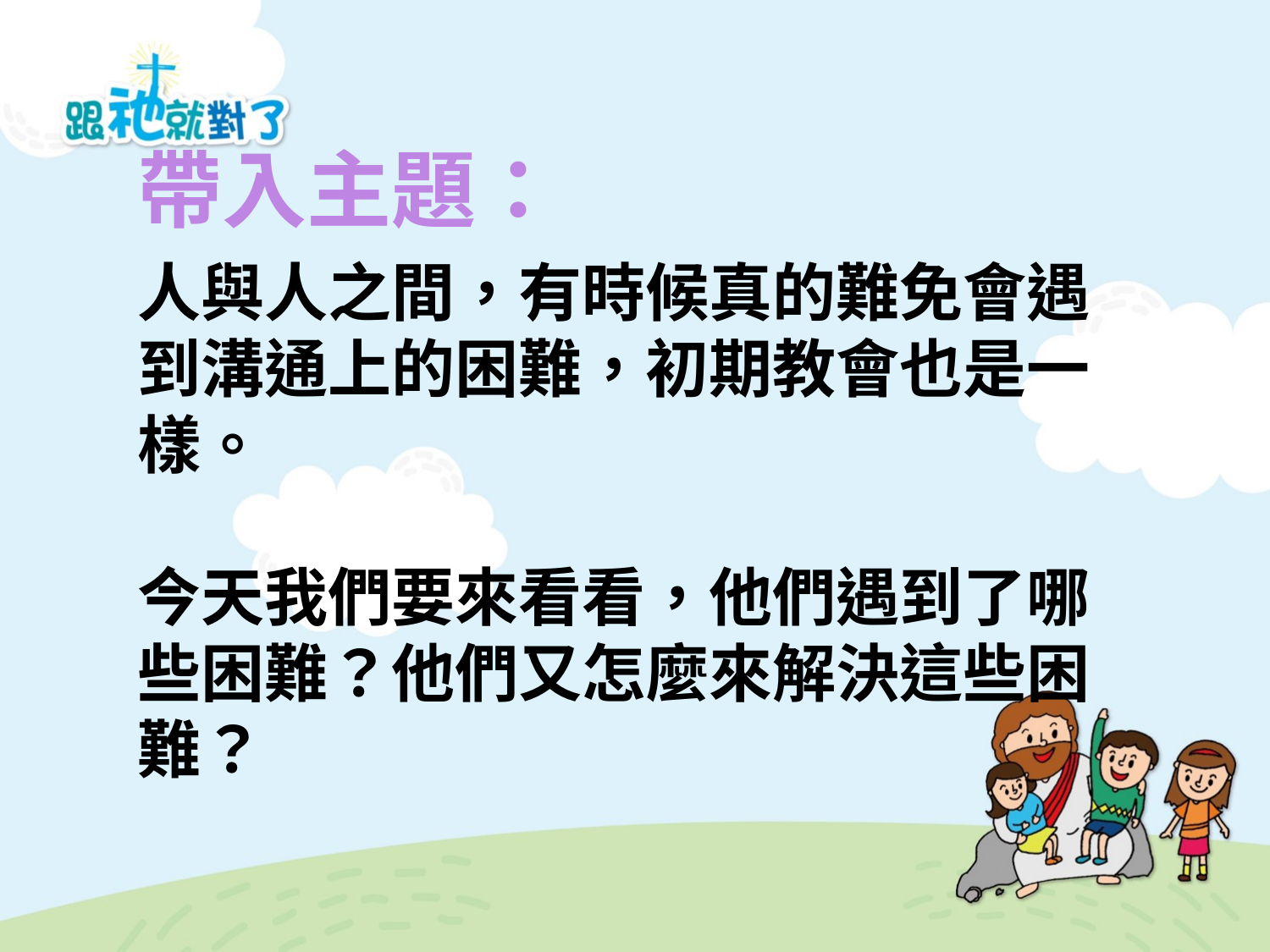

帶入主題：
人與人之間，有時候真的難免會遇到溝通上的困難，初期教會也是一樣。

今天我們要來看看，他們遇到了哪些困難？他們又怎麼來解決這些困難？